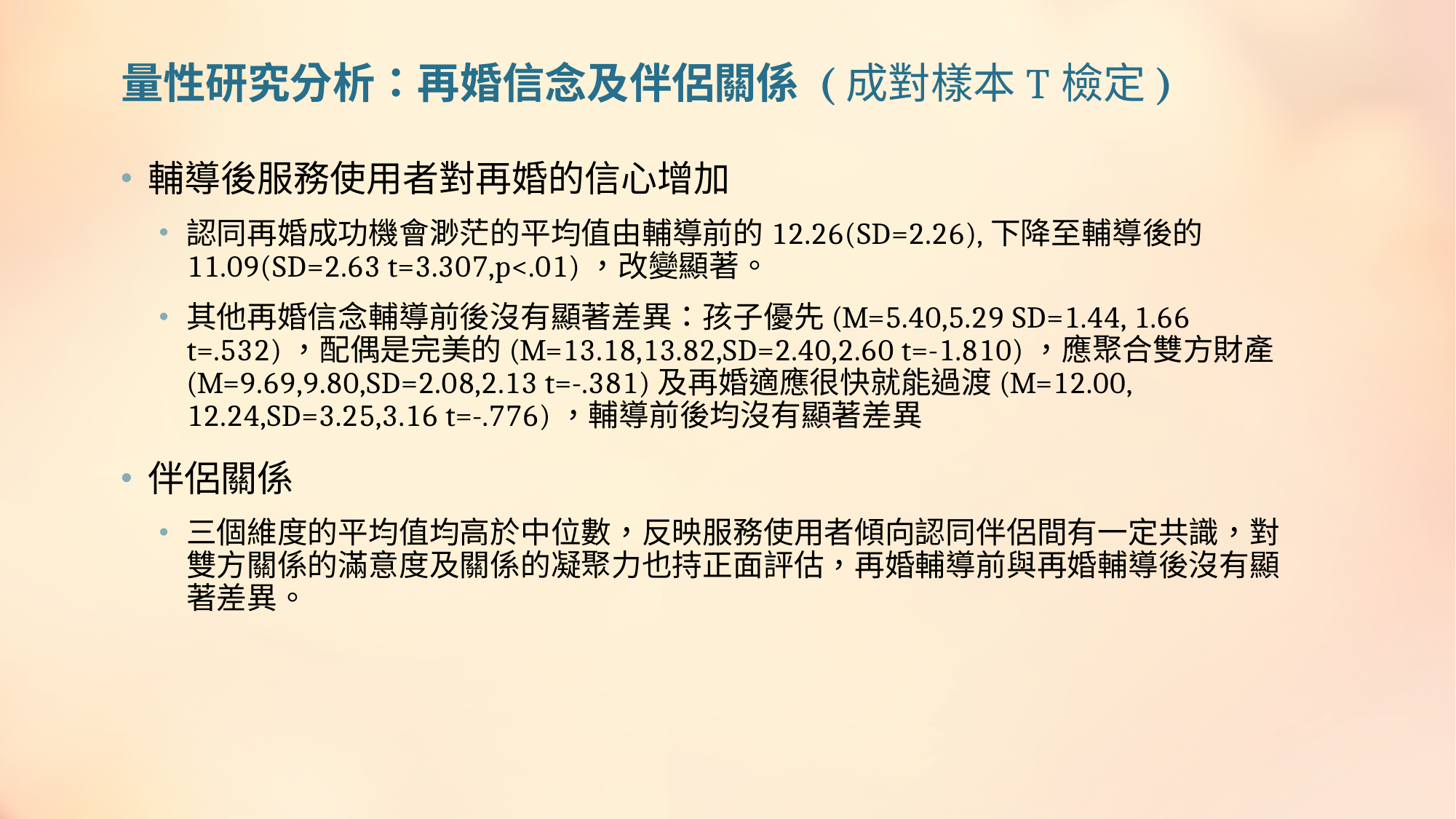

# 量性研究分析：再婚信念及伴侶關係 (成對樣本T檢定)
輔導後服務使用者對再婚的信心增加
認同再婚成功機會渺茫的平均值由輔導前的12.26(SD=2.26),下降至輔導後的11.09(SD=2.63 t=3.307,p<.01)，改變顯著。
其他再婚信念輔導前後沒有顯著差異：孩子優先(M=5.40,5.29 SD=1.44, 1.66 t=.532)，配偶是完美的(M=13.18,13.82,SD=2.40,2.60 t=-1.810)，應聚合雙方財產 (M=9.69,9.80,SD=2.08,2.13 t=-.381)及再婚適應很快就能過渡(M=12.00, 12.24,SD=3.25,3.16 t=-.776)，輔導前後均沒有顯著差異
伴侶關係
三個維度的平均值均高於中位數，反映服務使用者傾向認同伴侶間有一定共識，對雙方關係的滿意度及關係的凝聚力也持正面評估，再婚輔導前與再婚輔導後沒有顯著差異。